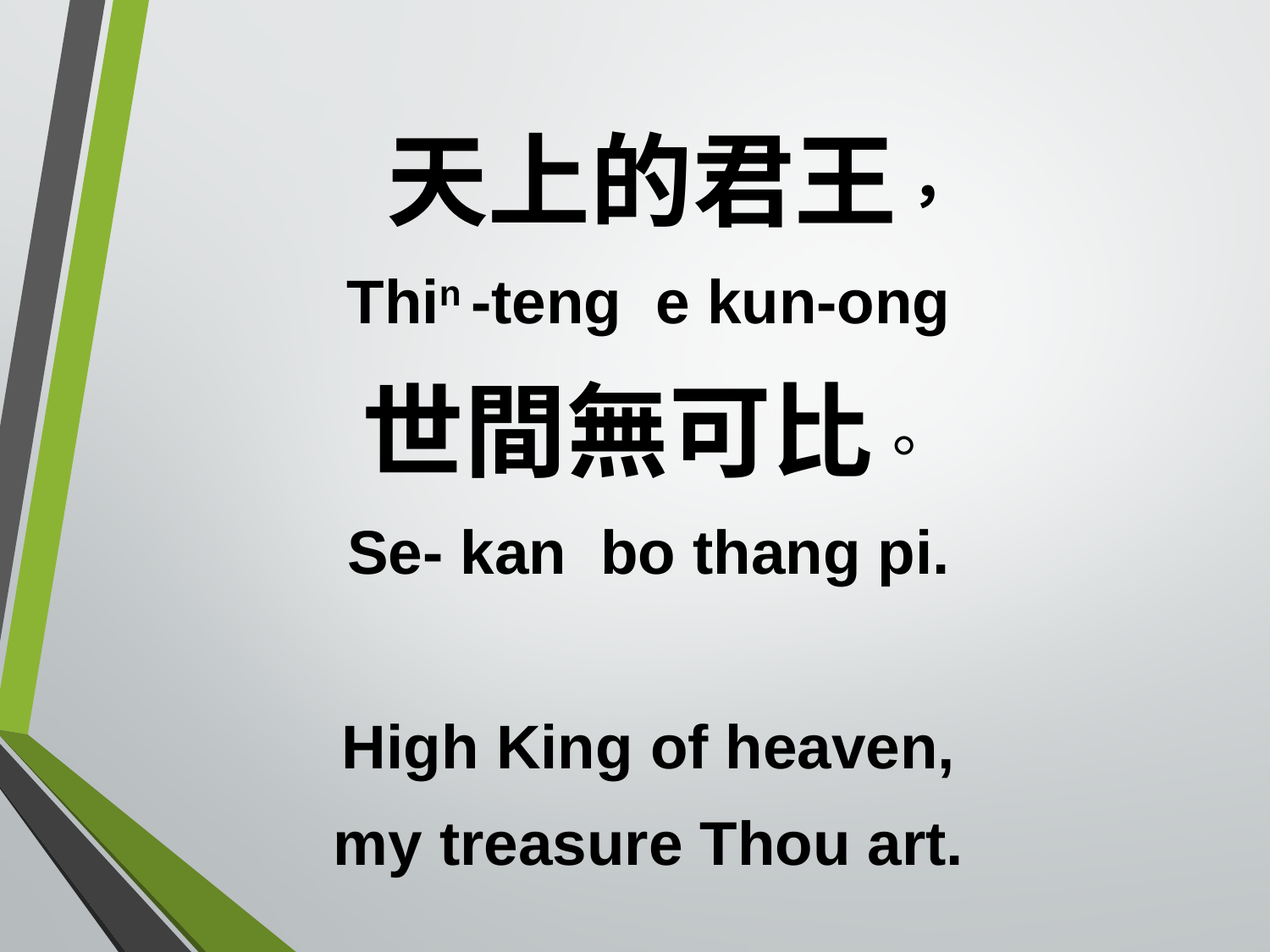

天上的君王，
Thin -teng  e kun-ong
世間無可比。
Se- kan  bo thang pi.

High King of heaven,
my treasure Thou art.